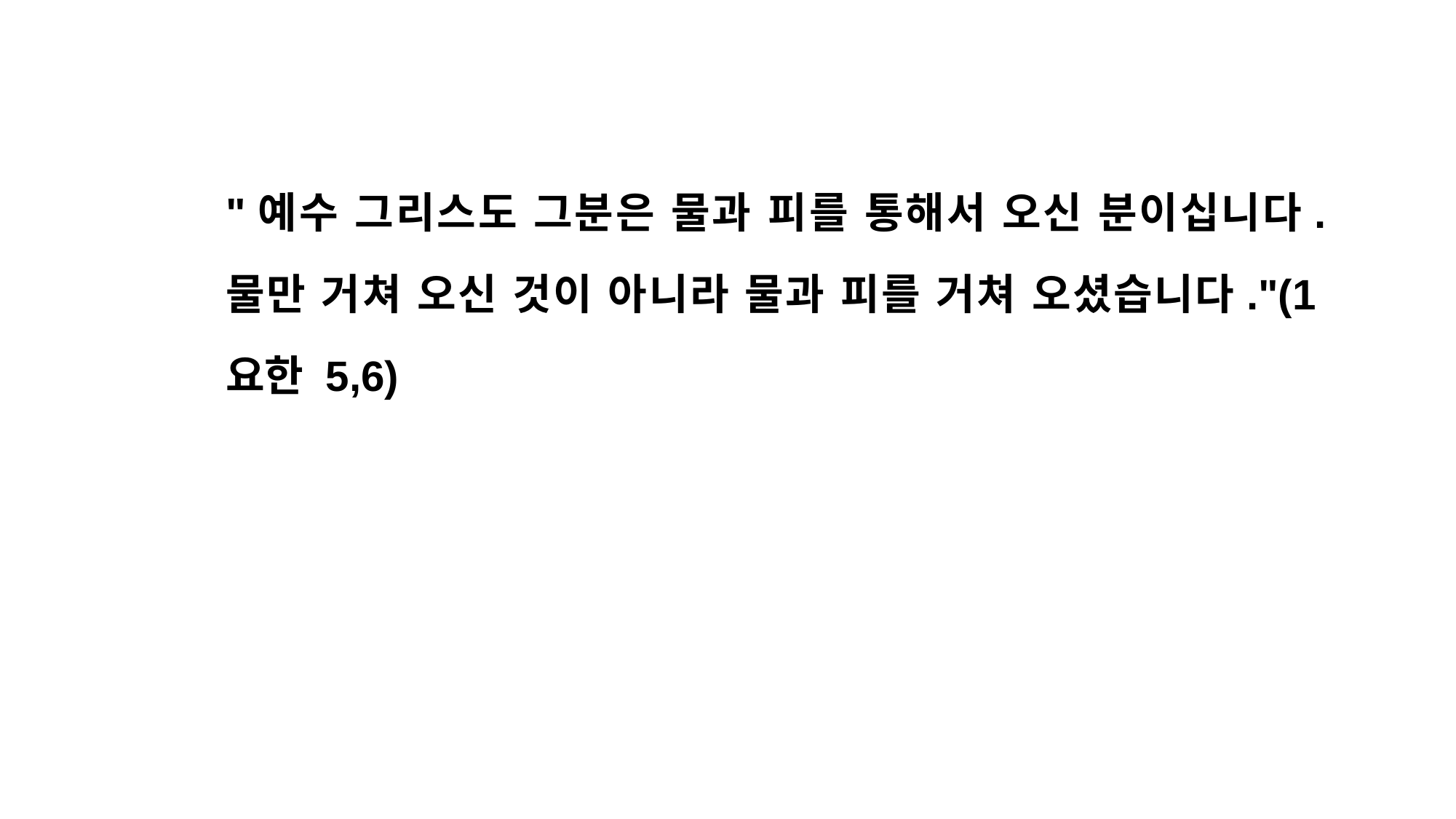

"예수 그리스도 그분은 물과 피를 통해서 오신 분이십니다. 물만 거쳐 오신 것이 아니라 물과 피를 거쳐 오셨습니다."(1요한 5,6)